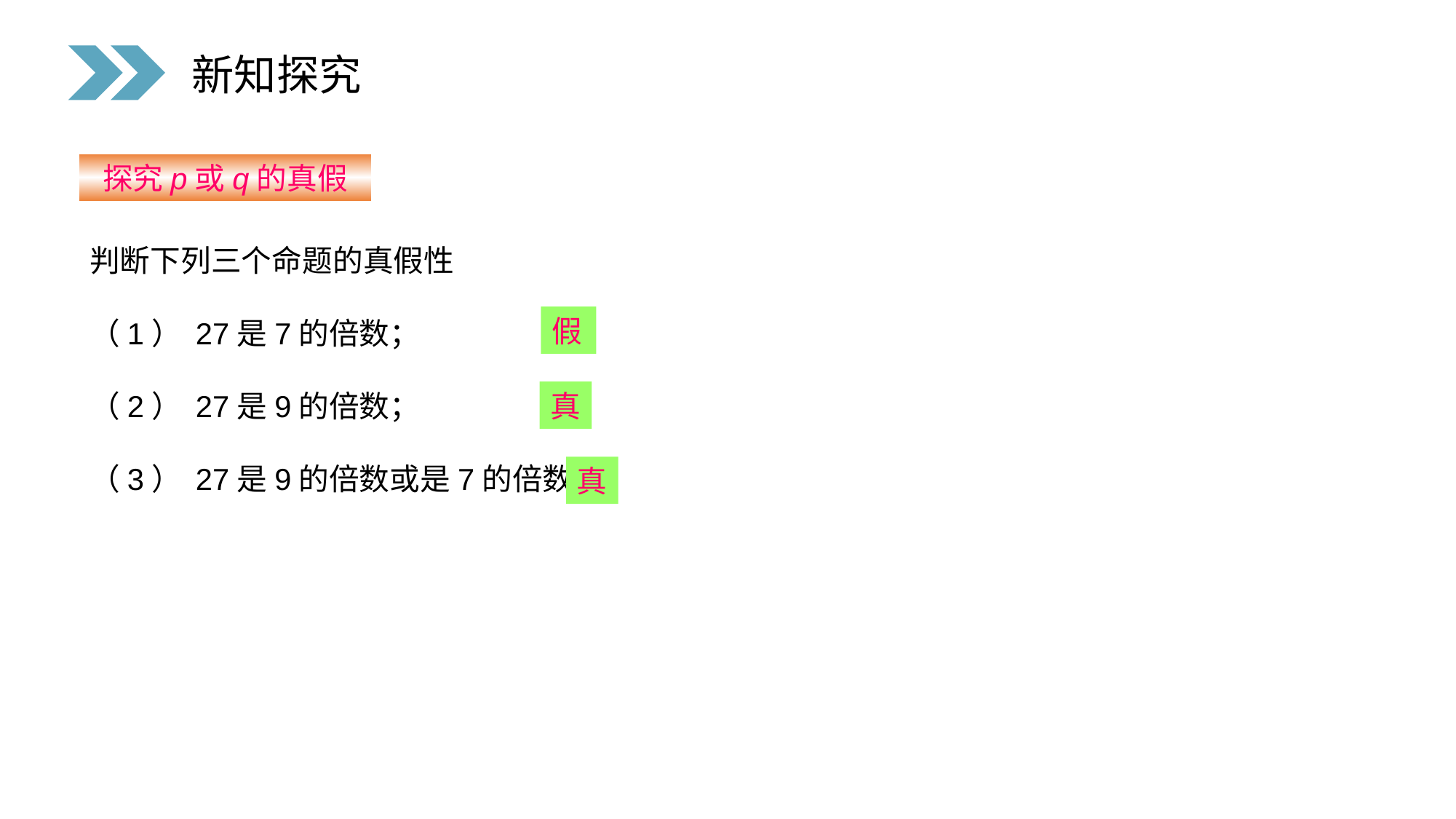

新知探究
探究p或q的真假
判断下列三个命题的真假性

（1） 27是7的倍数；

（2） 27是9的倍数；

（3） 27是9的倍数或是7的倍数；
假
真
真